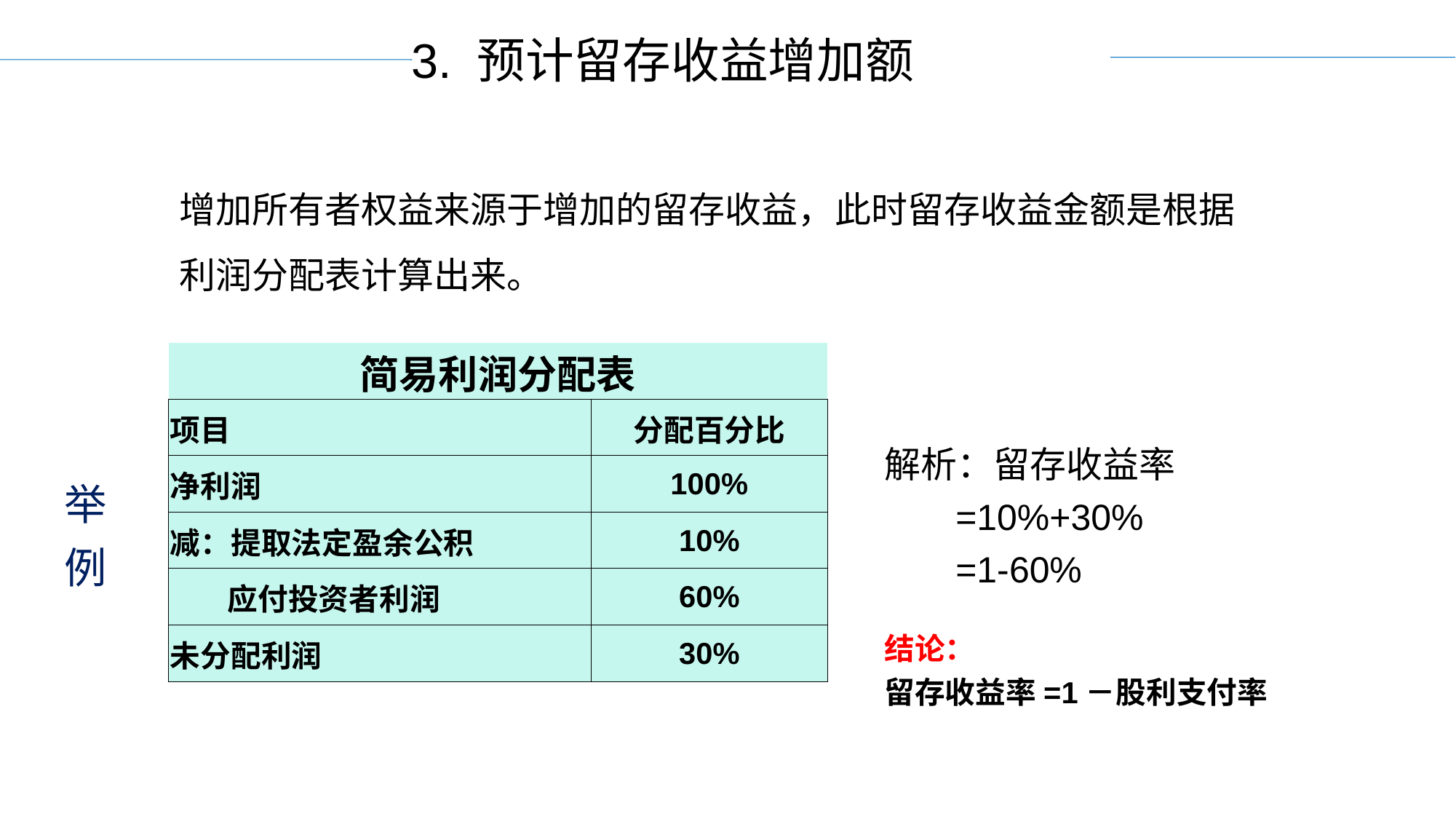

3. 预计留存收益增加额

增加所有者权益来源于增加的留存收益，此时留存收益金额是根据利润分配表计算出来。
| 简易利润分配表 |  |
| --- | --- |
| 项目 | 分配百分比 |
| 净利润 | 100% |
| 减：提取法定盈余公积 | 10% |
| 应付投资者利润 | 60% |
| 未分配利润 | 30% |
解析：留存收益率
       =10%+30%
       =1-60%
举例
结论：
留存收益率=1－股利支付率
15